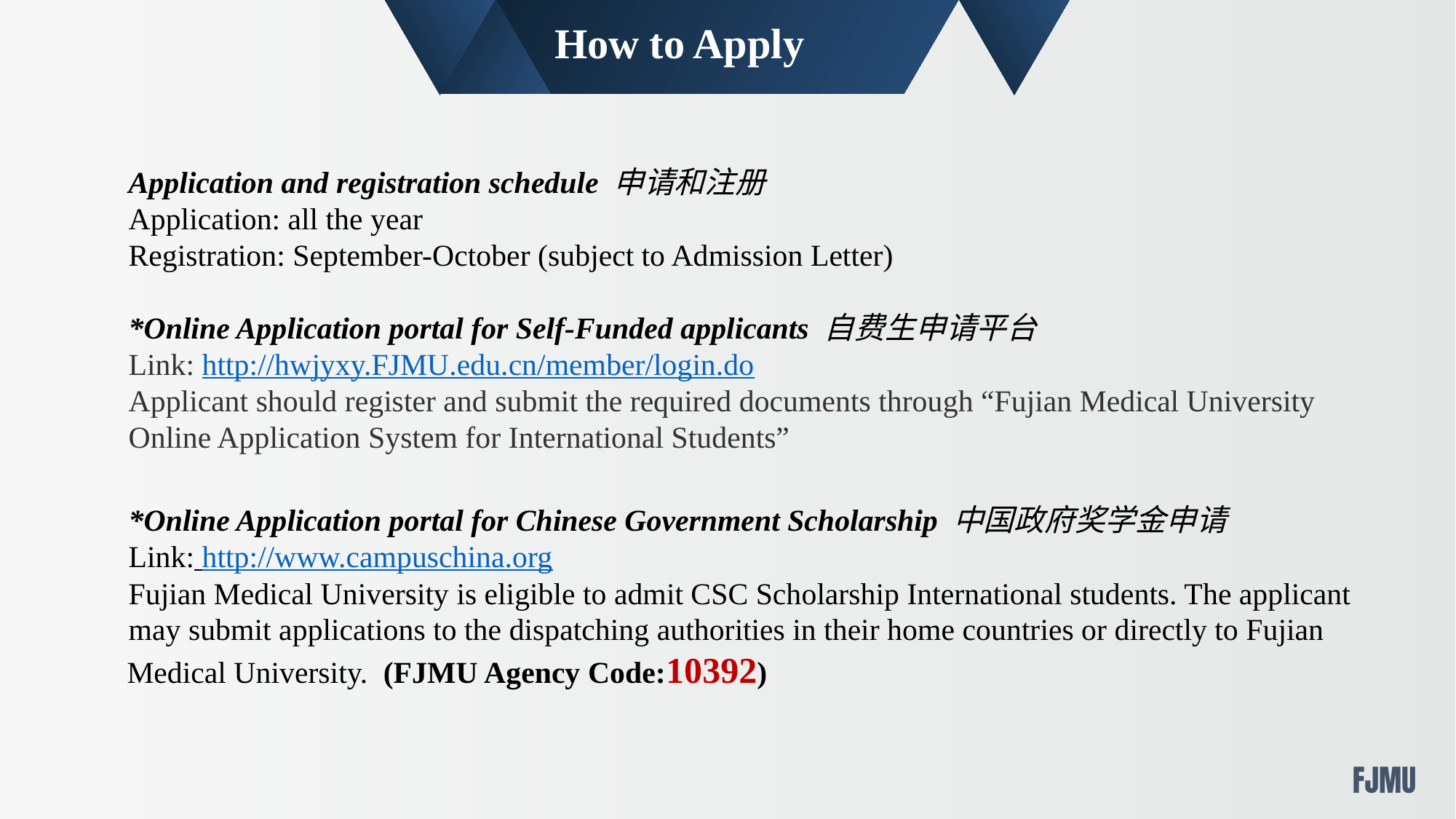

How to Apply
Application and registration schedule 申请和注册
Application: all the year
Registration: September-October (subject to Admission Letter)

*Online Application portal for Self-Funded applicants 自费生申请平台
Link: http://hwjyxy.FJMU.edu.cn/member/login.do
Applicant should register and submit the required documents through “Fujian Medical University
Online Application System for International Students”
*Online Application portal for Chinese Government Scholarship 中国政府奖学金申请
Link: http://www.campuschina.org
Fujian Medical University is eligible to admit CSC Scholarship International students. The applicant
may submit applications to the dispatching authorities in their home countries or directly to Fujian Medical University.  (FJMU Agency Code:10392)
FJMU